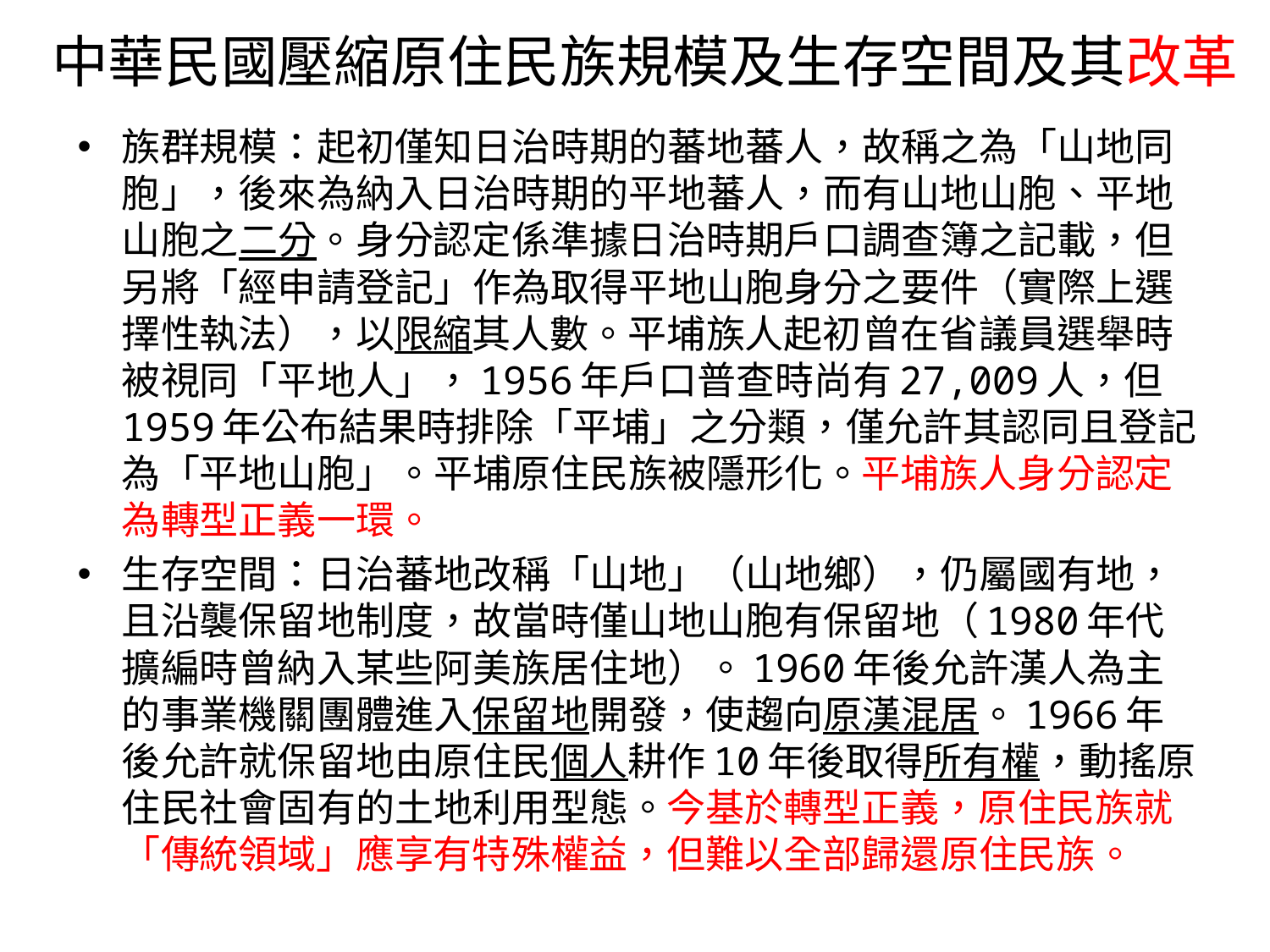

# 中華民國壓縮原住民族規模及生存空間及其改革
族群規模：起初僅知日治時期的蕃地蕃人，故稱之為「山地同胞」，後來為納入日治時期的平地蕃人，而有山地山胞、平地山胞之二分。身分認定係準據日治時期戶口調查簿之記載，但另將「經申請登記」作為取得平地山胞身分之要件（實際上選擇性執法），以限縮其人數。平埔族人起初曾在省議員選舉時被視同「平地人」，1956年戶口普查時尚有27,009人，但1959年公布結果時排除「平埔」之分類，僅允許其認同且登記為「平地山胞」。平埔原住民族被隱形化。平埔族人身分認定為轉型正義一環。
生存空間：日治蕃地改稱「山地」（山地鄉），仍屬國有地，且沿襲保留地制度，故當時僅山地山胞有保留地（1980年代擴編時曾納入某些阿美族居住地）。1960年後允許漢人為主的事業機關團體進入保留地開發，使趨向原漢混居。1966年後允許就保留地由原住民個人耕作10年後取得所有權，動搖原住民社會固有的土地利用型態。今基於轉型正義，原住民族就「傳統領域」應享有特殊權益，但難以全部歸還原住民族。